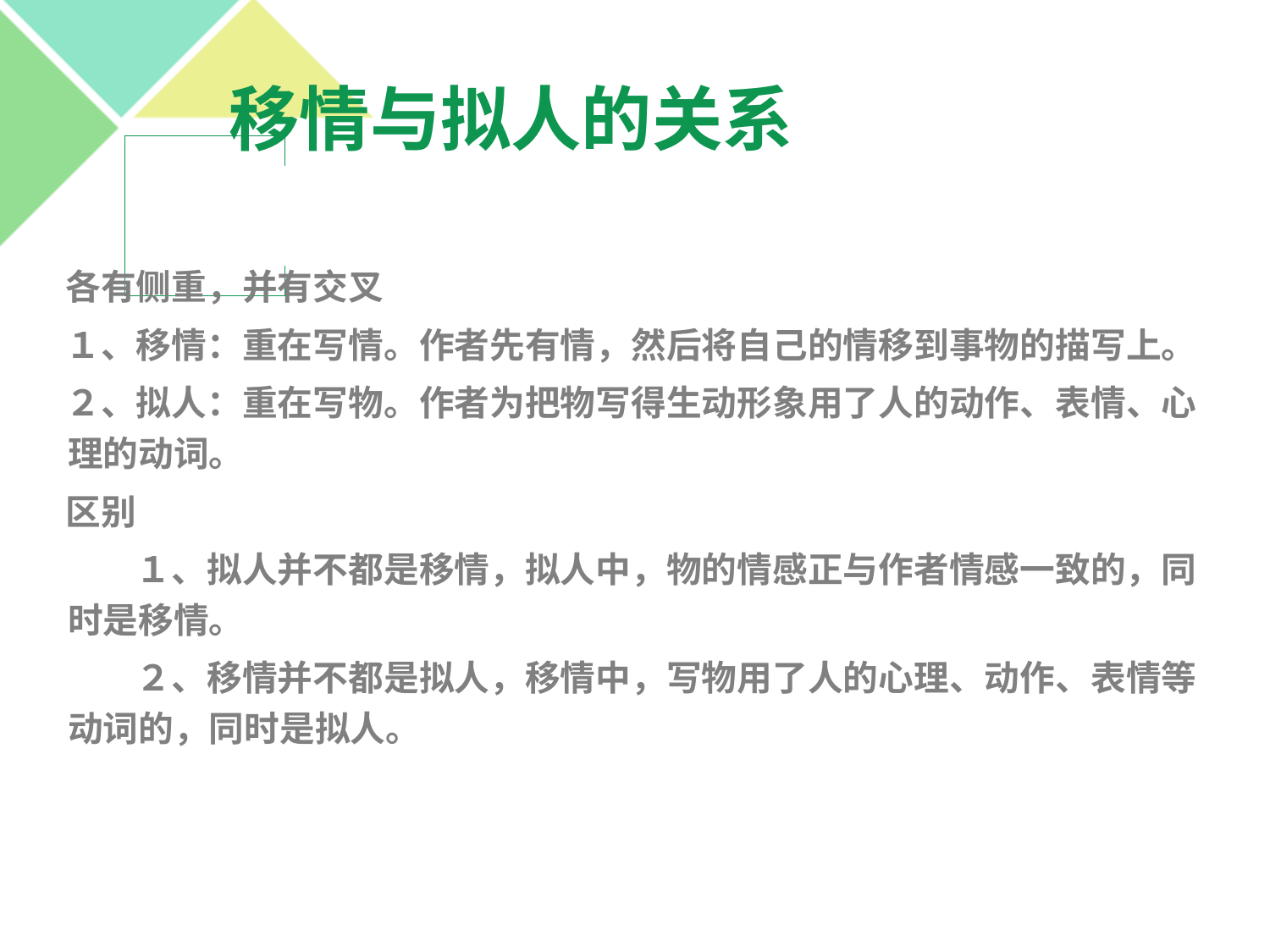

移情与拟人的关系
各有侧重，并有交叉
１、移情：重在写情。作者先有情，然后将自己的情移到事物的描写上。
２、拟人：重在写物。作者为把物写得生动形象用了人的动作、表情、心理的动词。
区别
　　１、拟人并不都是移情，拟人中，物的情感正与作者情感一致的，同时是移情。
　　２、移情并不都是拟人，移情中，写物用了人的心理、动作、表情等动词的，同时是拟人。